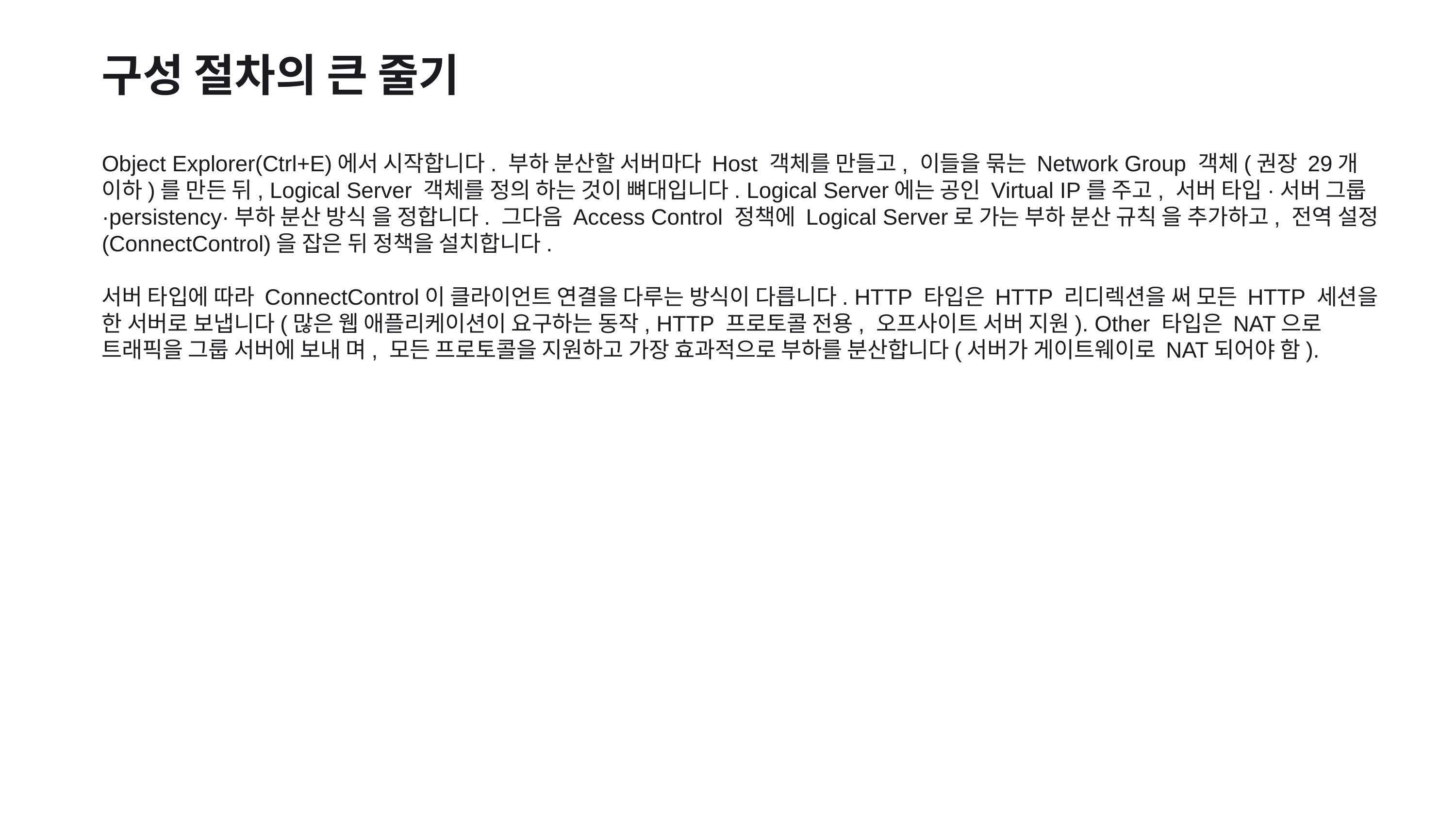

구성 절차의 큰 줄기
Object Explorer(Ctrl+E)에서 시작합니다. 부하 분산할 서버마다 Host 객체를 만들고, 이들을 묶는 Network Group 객체(권장 29개 이하)를 만든 뒤, Logical Server 객체를 정의 하는 것이 뼈대입니다. Logical Server에는 공인 Virtual IP를 주고, 서버 타입·서버 그룹·persistency·부하 분산 방식 을 정합니다. 그다음 Access Control 정책에 Logical Server로 가는 부하 분산 규칙 을 추가하고, 전역 설정(ConnectControl)을 잡은 뒤 정책을 설치합니다.

서버 타입에 따라 ConnectControl이 클라이언트 연결을 다루는 방식이 다릅니다. HTTP 타입은 HTTP 리디렉션을 써 모든 HTTP 세션을 한 서버로 보냅니다(많은 웹 애플리케이션이 요구하는 동작, HTTP 프로토콜 전용, 오프사이트 서버 지원). Other 타입은 NAT으로 트래픽을 그룹 서버에 보내 며, 모든 프로토콜을 지원하고 가장 효과적으로 부하를 분산합니다(서버가 게이트웨이로 NAT되어야 함).